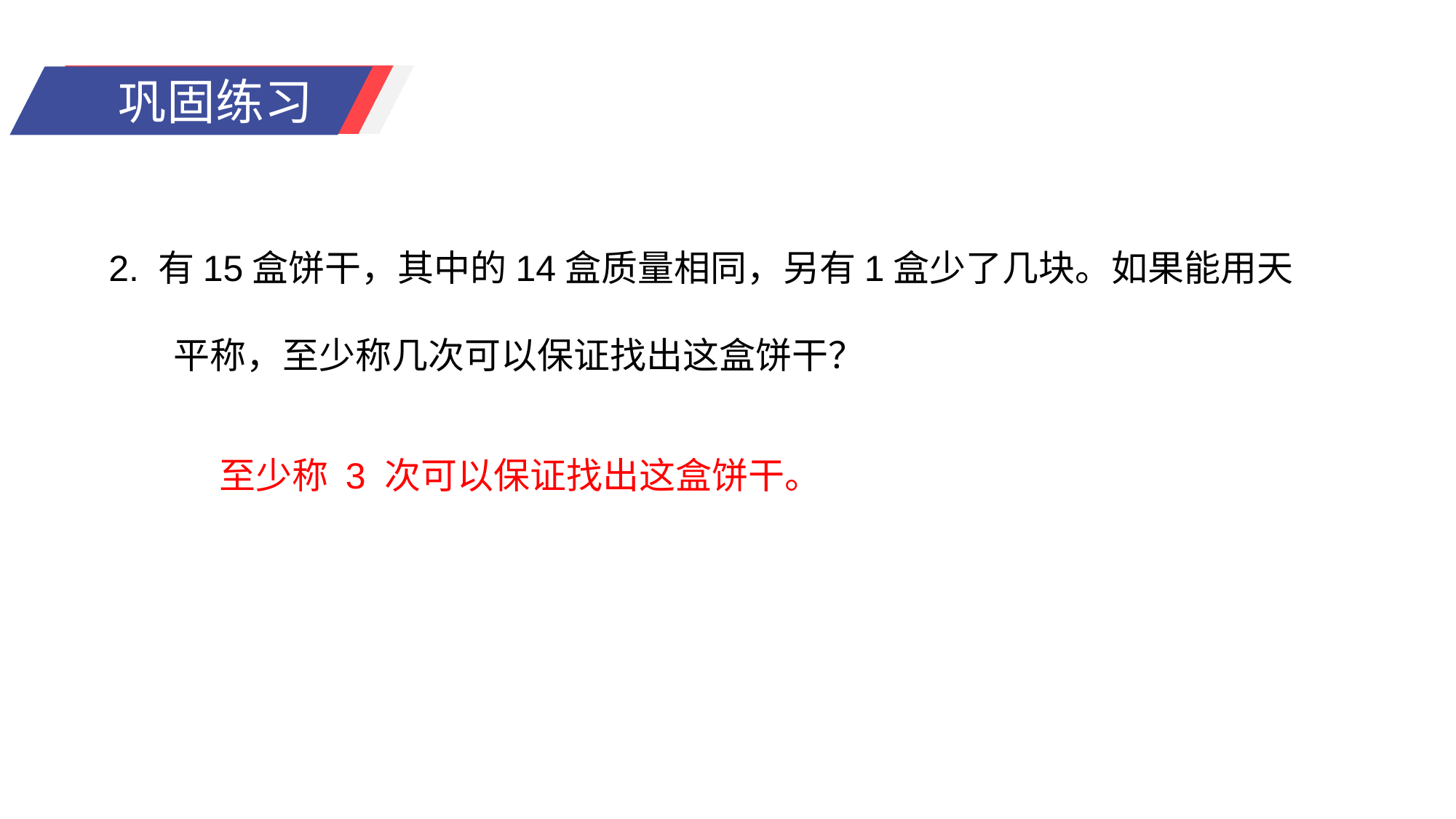

2. 有15盒饼干，其中的14盒质量相同，另有1盒少了几块。如果能用天平称，至少称几次可以保证找出这盒饼干？
至少称 3 次可以保证找出这盒饼干。